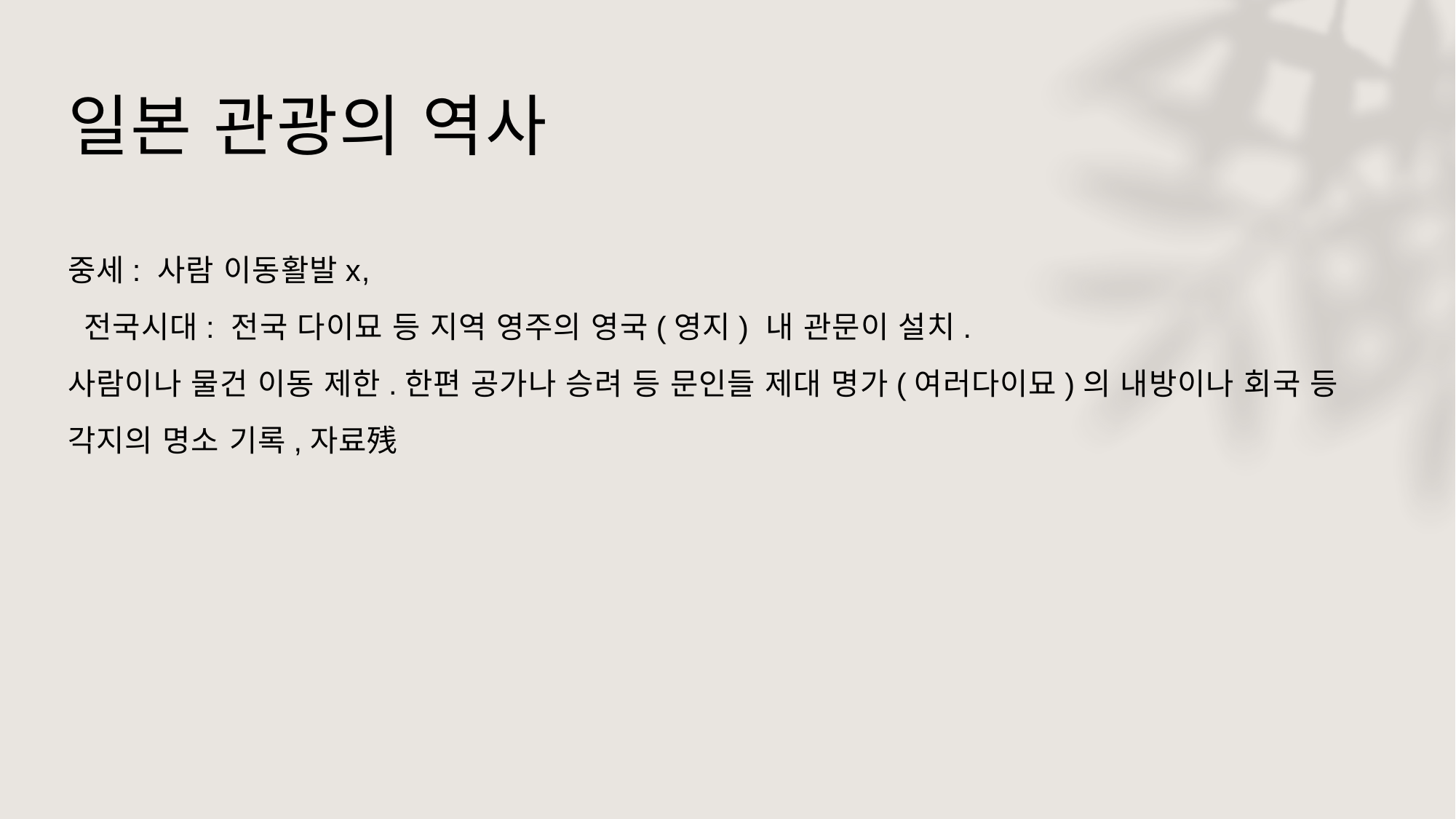

# 일본 관광의 역사
중세: 사람 이동활발x,
 전국시대: 전국 다이묘 등 지역 영주의 영국(영지) 내 관문이 설치.
사람이나 물건 이동 제한.한편 공가나 승려 등 문인들 제대 명가(여러다이묘)의 내방이나 회국 등
각지의 명소 기록,자료残